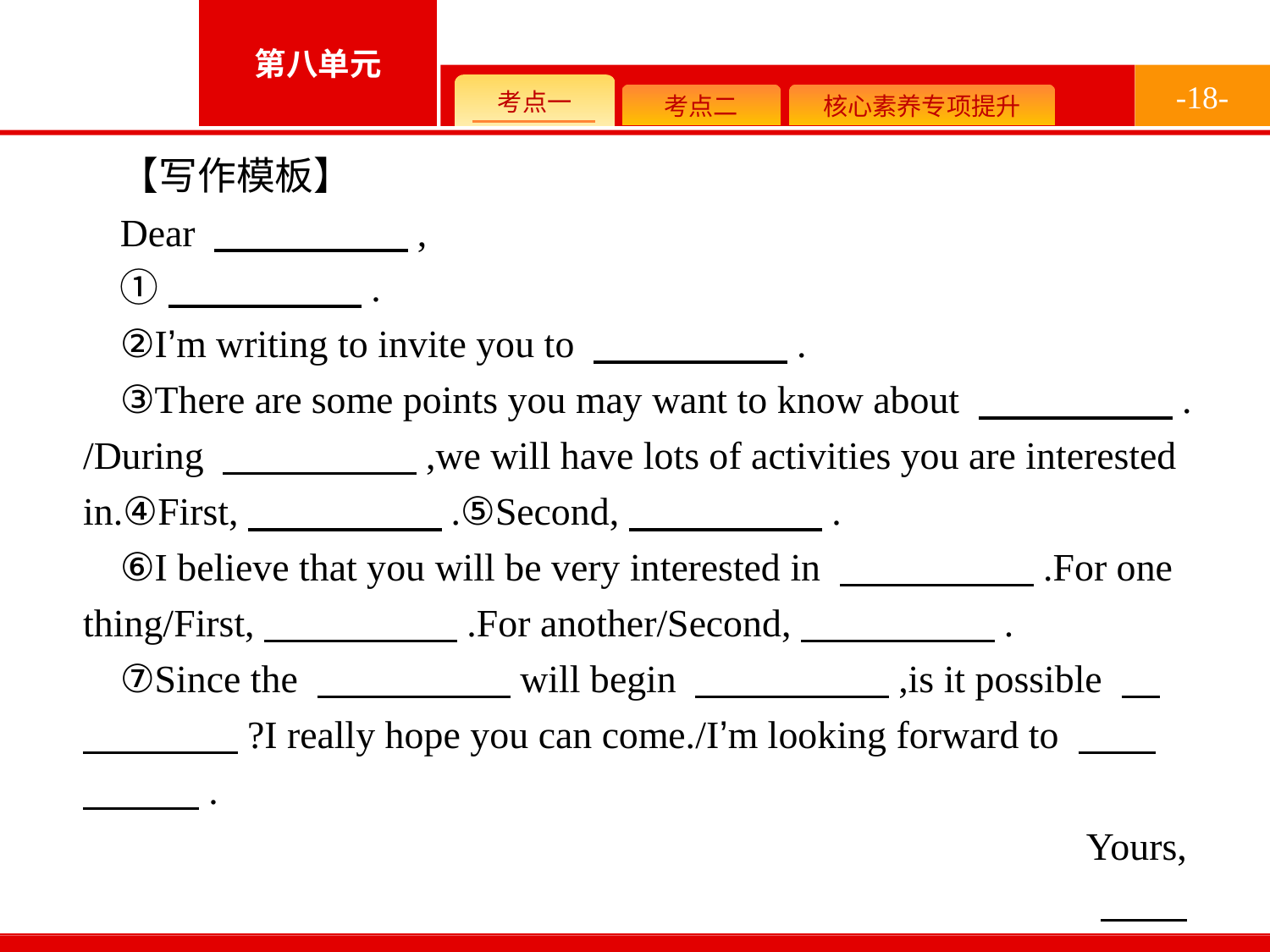

-18-
【写作模板】
Dear 　　　　　,
①　　　　　.
②I’m writing to invite you to 　　　　　.
③There are some points you may want to know about 　　　　　./During 　　　　　,we will have lots of activities you are interested in.④First,　　　　　.⑤Second,　　　　　.
⑥I believe that you will be very interested in 　　　　　.For one thing/First,　　　　　.For another/Second,　　　　　.
⑦Since the 　　　　　will begin 　　　　　,is it possible 　　　　　?I really hope you can come./I’m looking forward to 　　　　　.
Yours,